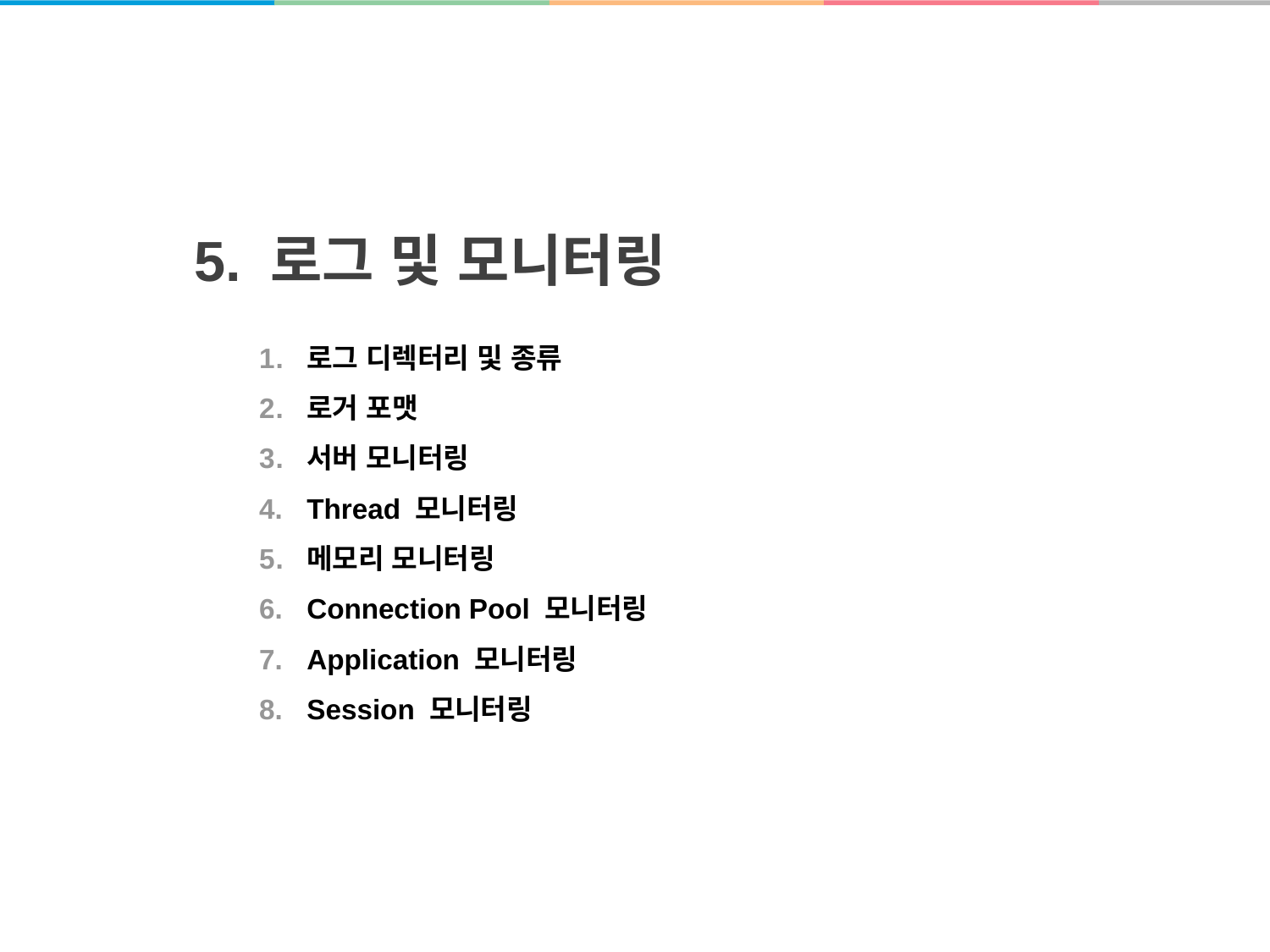

# 5. 로그 및 모니터링
로그 디렉터리 및 종류
로거 포맷
서버 모니터링
Thread 모니터링
메모리 모니터링
Connection Pool 모니터링
Application 모니터링
Session 모니터링